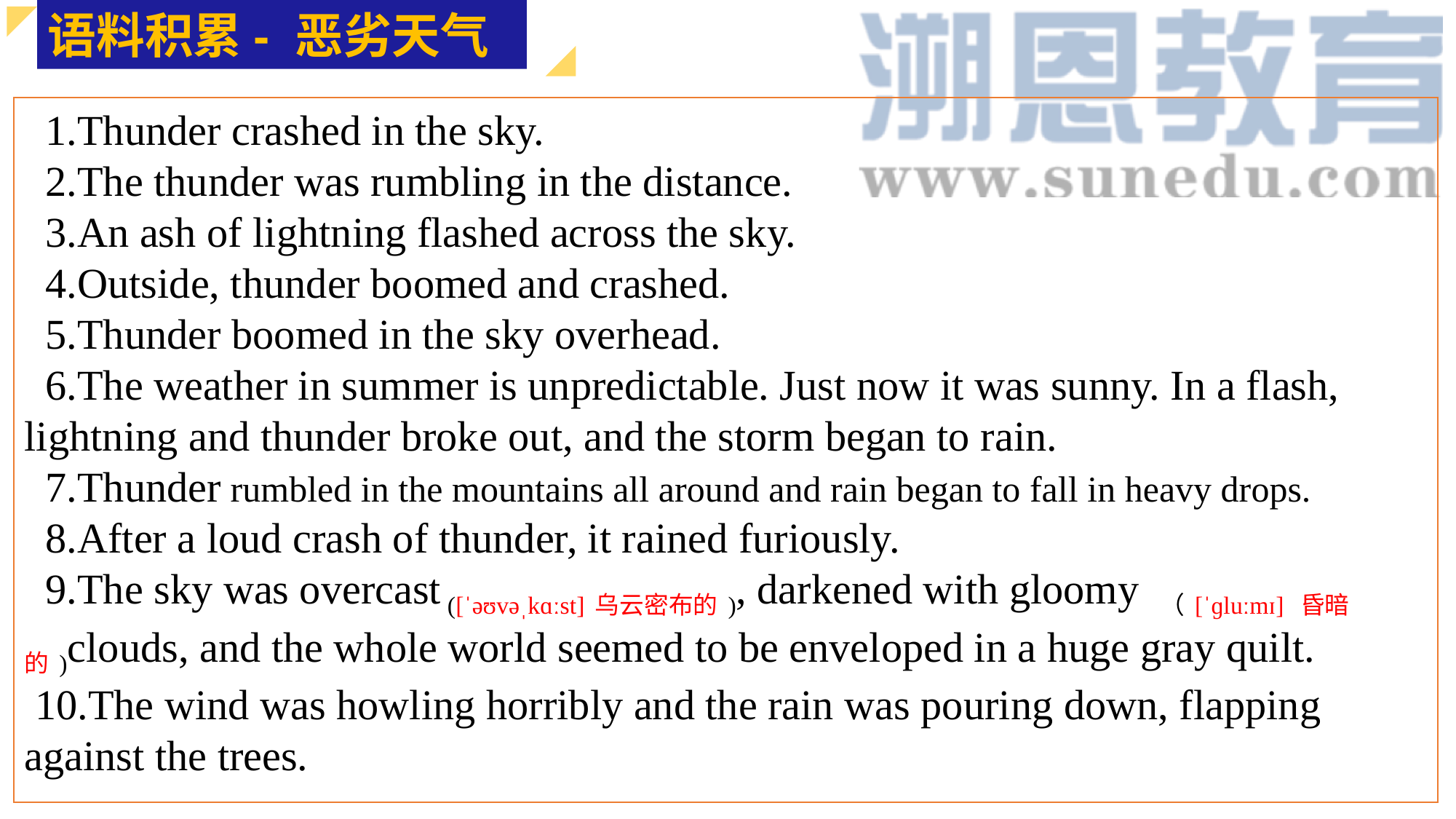

语料积累- 恶劣天气

  1.Thunder crashed in the sky.
  2.The thunder was rumbling in the distance.
  3.An ash of lightning flashed across the sky.
  4.Outside, thunder boomed and crashed.
  5.Thunder boomed in the sky overhead.
  6.The weather in summer is unpredictable. Just now it was sunny. In a flash, lightning and thunder broke out, and the storm began to rain.
  7.Thunder rumbled in the mountains all around and rain began to fall in heavy drops.
  8.After a loud crash of thunder, it rained furiously.
  9.The sky was overcast ([ˈəʊvəˌkɑːst]乌云密布的), darkened with gloomy （[ˈɡluːmɪ] 昏暗的)clouds, and the whole world seemed to be enveloped in a huge gray quilt.
 10.The wind was howling horribly and the rain was pouring down, flapping against the trees.